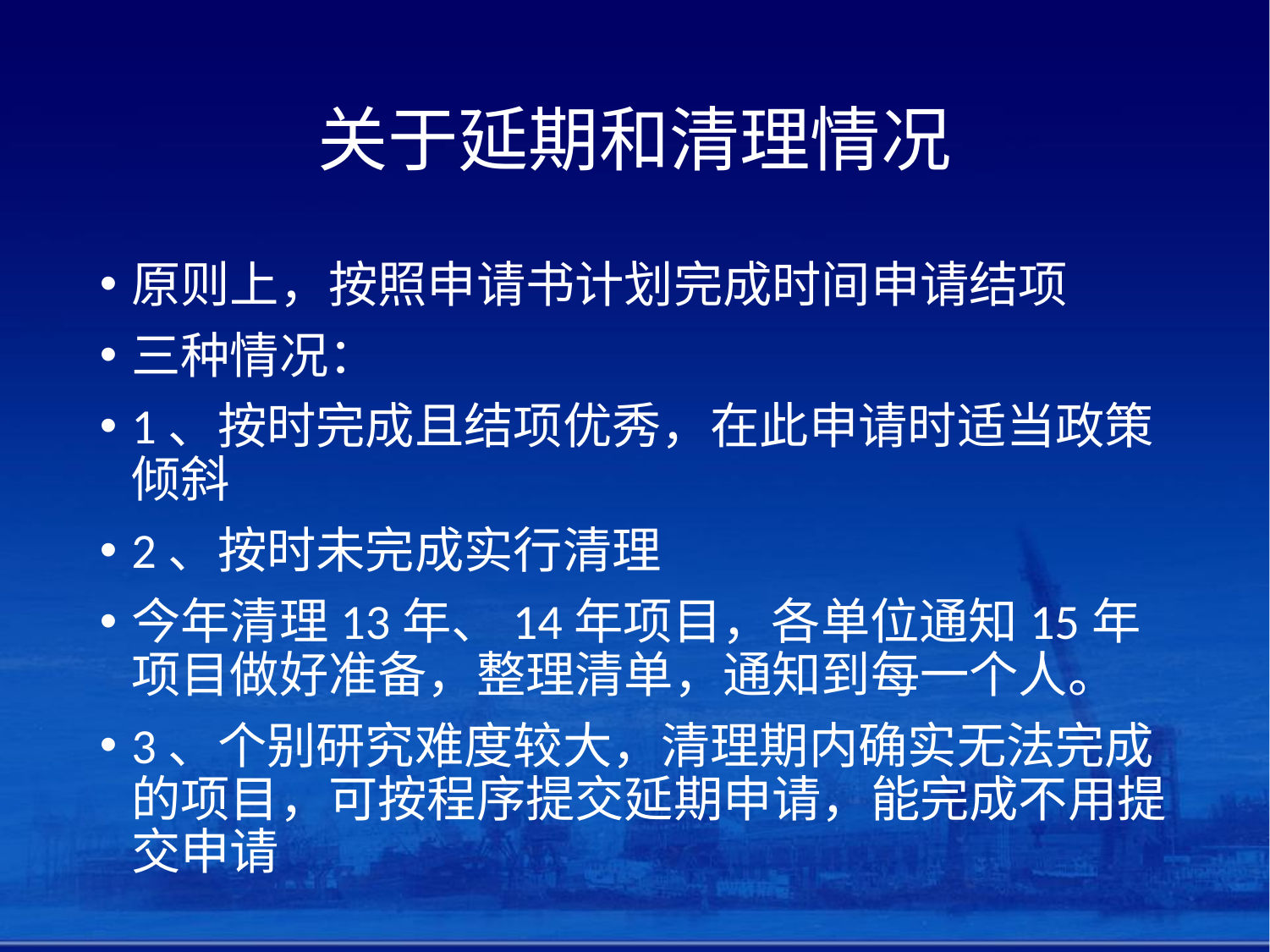

# 关于延期和清理情况
原则上，按照申请书计划完成时间申请结项
三种情况：
1、按时完成且结项优秀，在此申请时适当政策倾斜
2、按时未完成实行清理
今年清理13年、14年项目，各单位通知15年项目做好准备，整理清单，通知到每一个人。
3、个别研究难度较大，清理期内确实无法完成的项目，可按程序提交延期申请，能完成不用提交申请